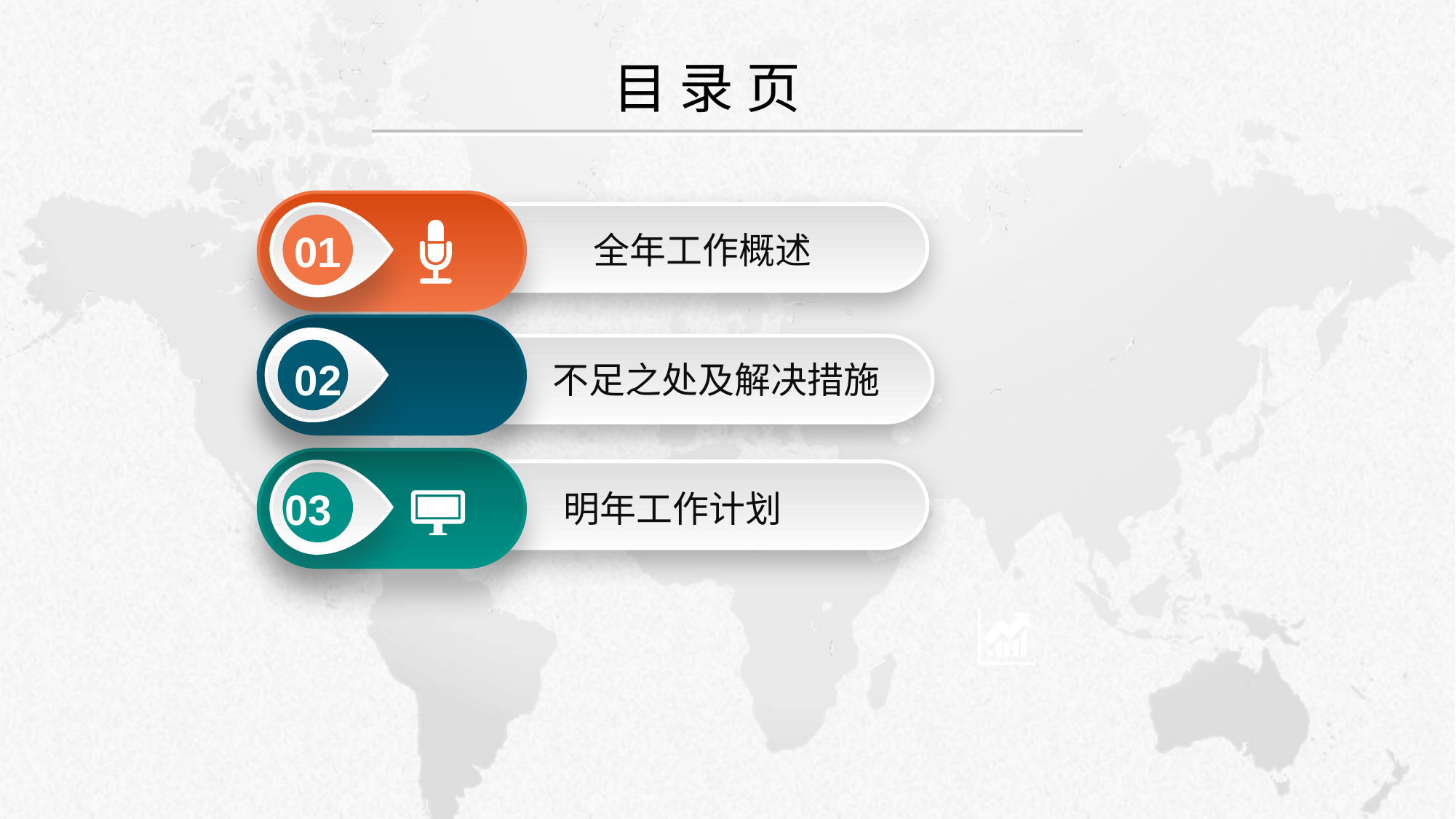

# 目 录 页

01

全年工作概述

02
不足之处及解决措施

03
明年工作计划